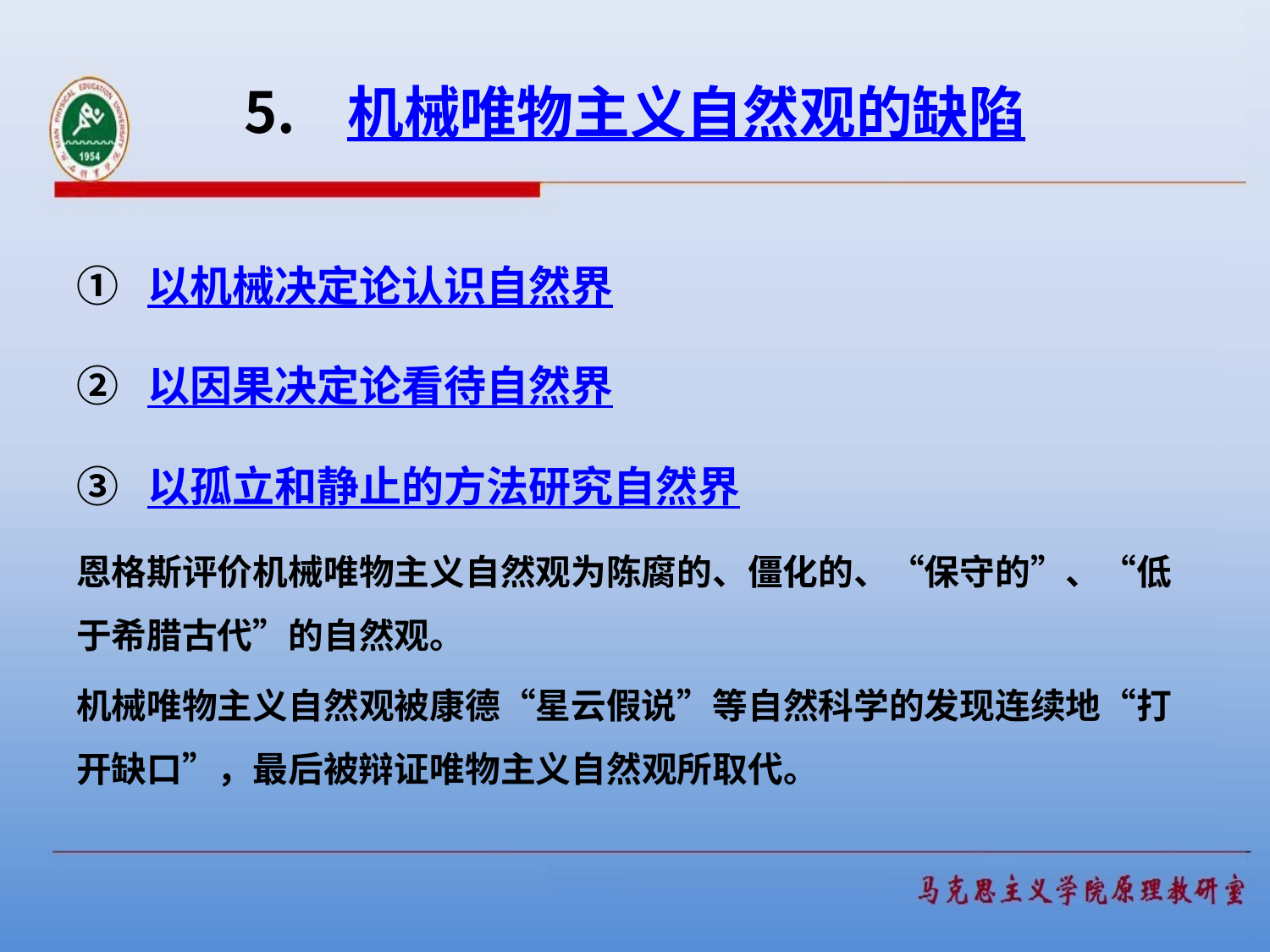

# 机械唯物主义自然观的缺陷
以机械决定论认识自然界
以因果决定论看待自然界
以孤立和静止的方法研究自然界
恩格斯评价机械唯物主义自然观为陈腐的、僵化的、“保守的”、“低于希腊古代”的自然观。
机械唯物主义自然观被康德“星云假说”等自然科学的发现连续地“打开缺口”，最后被辩证唯物主义自然观所取代。